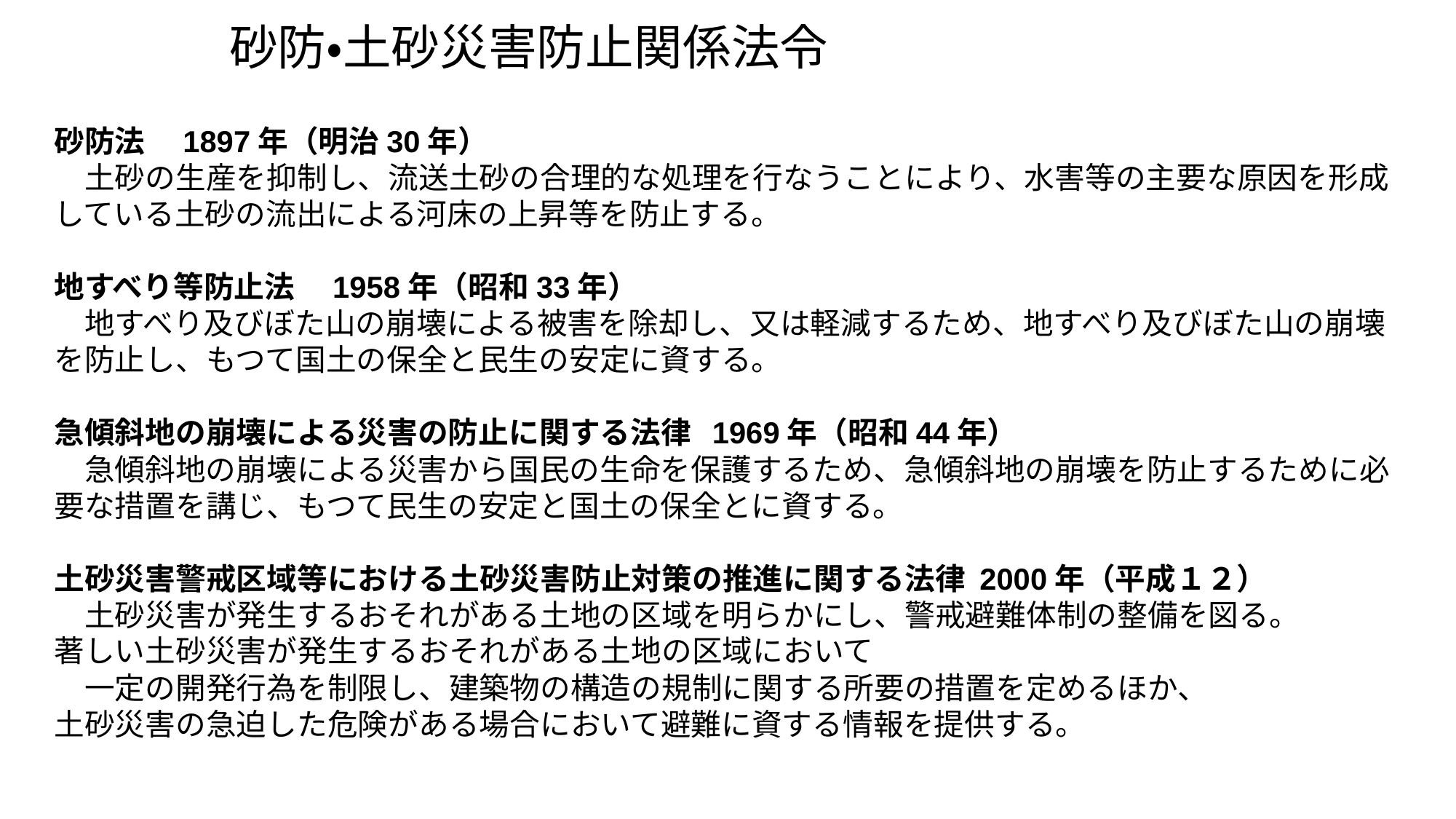

# 砂防・土砂災害防止関係法令
砂防法　1897年（明治30年）
　土砂の生産を抑制し、流送土砂の合理的な処理を行なうことにより、水害等の主要な原因を形成している土砂の流出による河床の上昇等を防止する。

地すべり等防止法　1958年（昭和33年）
　地すべり及びぼた山の崩壊による被害を除却し、又は軽減するため、地すべり及びぼた山の崩壊を防止し、もつて国土の保全と民生の安定に資する。

急傾斜地の崩壊による災害の防止に関する法律  1969年（昭和44年）
　急傾斜地の崩壊による災害から国民の生命を保護するため、急傾斜地の崩壊を防止するために必要な措置を講じ、もつて民生の安定と国土の保全とに資する。

土砂災害警戒区域等における土砂災害防止対策の推進に関する法律 2000年（平成１２）
　土砂災害が発生するおそれがある土地の区域を明らかにし、警戒避難体制の整備を図る。
著しい土砂災害が発生するおそれがある土地の区域において
　一定の開発行為を制限し、建築物の構造の規制に関する所要の措置を定めるほか、
土砂災害の急迫した危険がある場合において避難に資する情報を提供する。